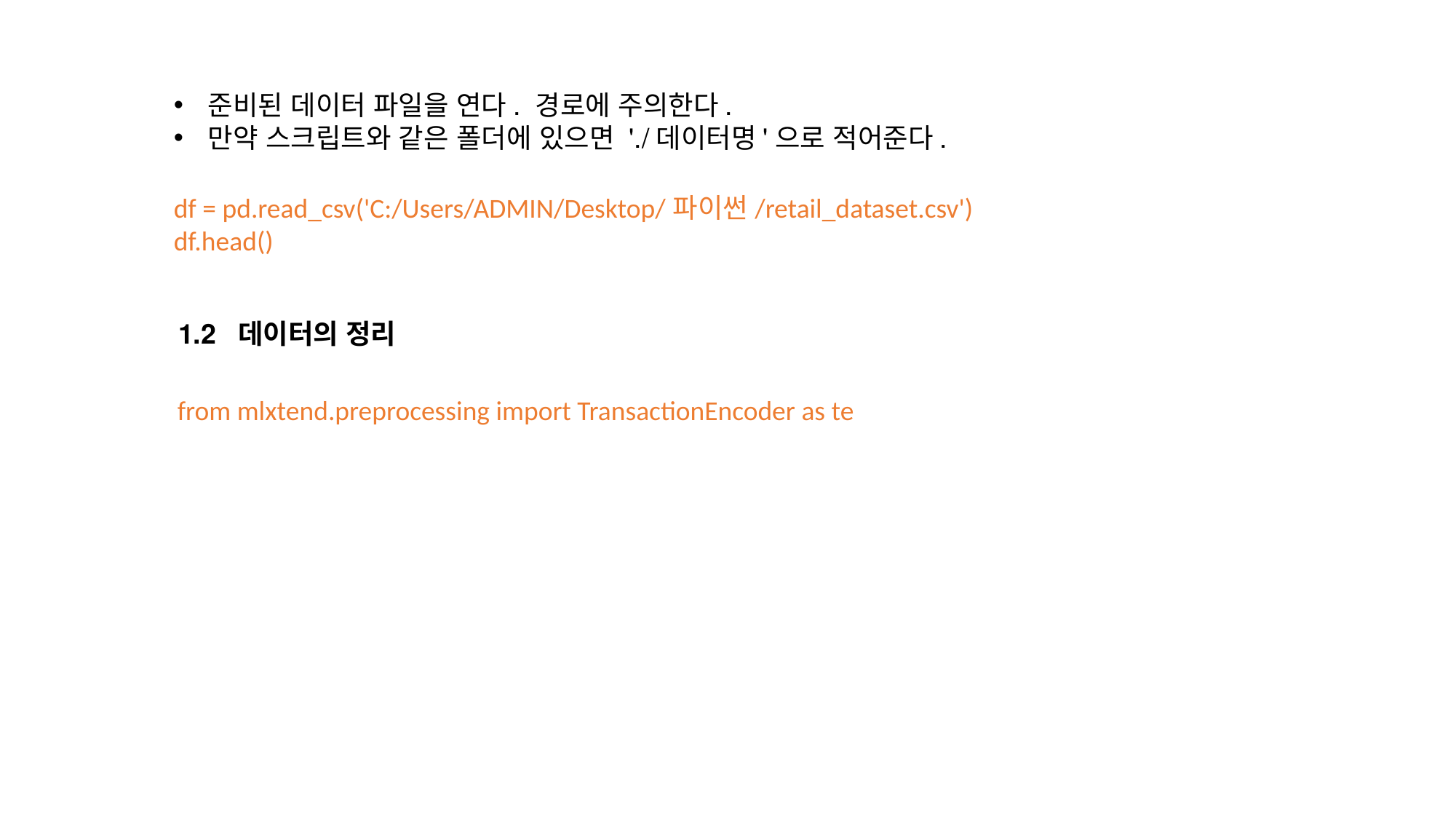

준비된 데이터 파일을 연다. 경로에 주의한다.
만약 스크립트와 같은 폴더에 있으면 './데이터명'으로 적어준다.
df = pd.read_csv('C:/Users/ADMIN/Desktop/파이썬/retail_dataset.csv')
df.head()
1.2  데이터의 정리
from mlxtend.preprocessing import TransactionEncoder as te